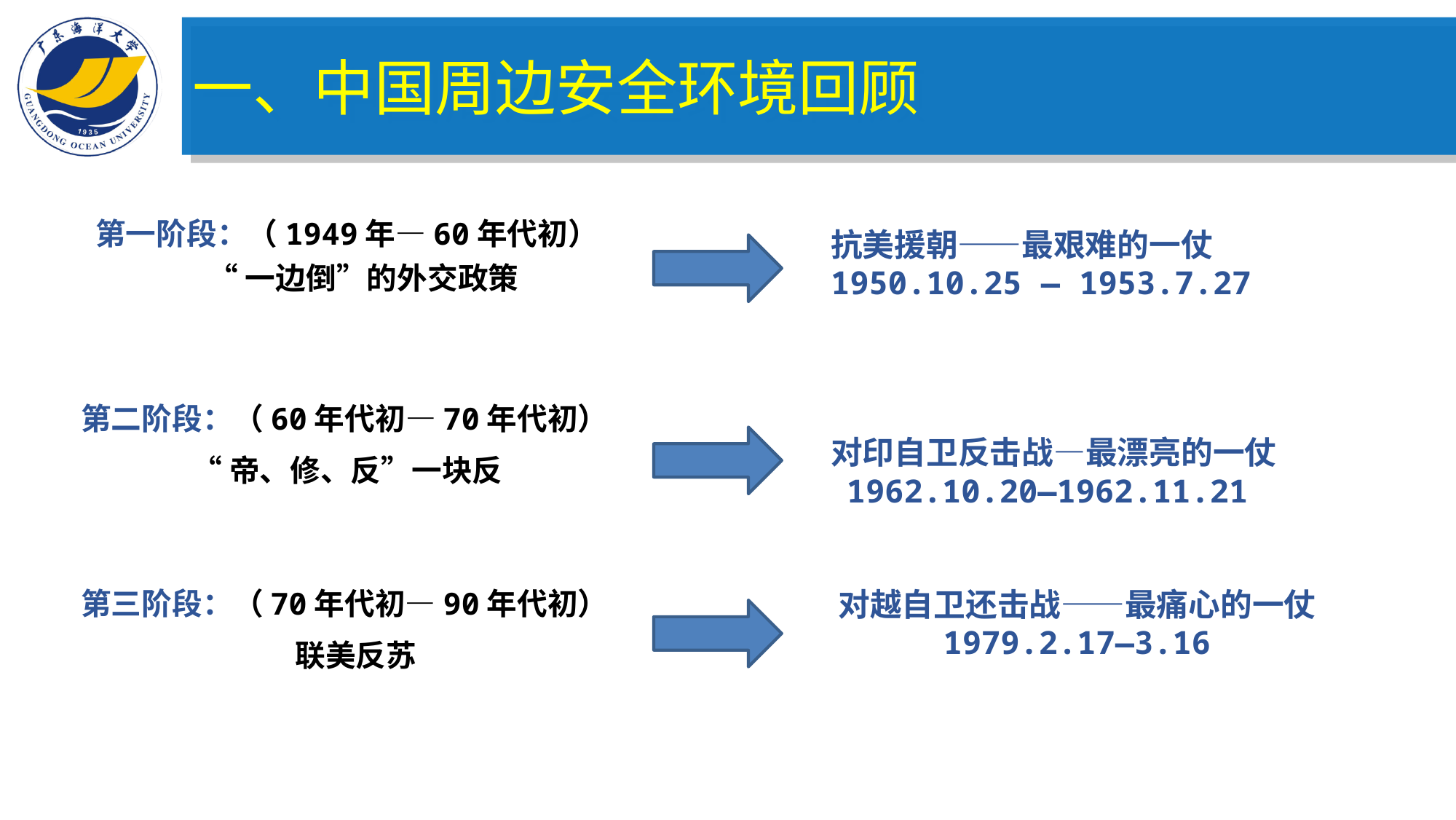

一、中国周边安全环境回顾
第一阶段：（1949年—60年代初）
“一边倒”的外交政策
抗美援朝——最艰难的一仗 1950.10.25 — 1953.7.27

第二阶段：（60年代初—70年代初）
“帝、修、反”一块反

对印自卫反击战—最漂亮的一仗1962.10.20—1962.11.21
第三阶段：（70年代初—90年代初）
联美反苏
对越自卫还击战——最痛心的一仗
1979.2.17—3.16